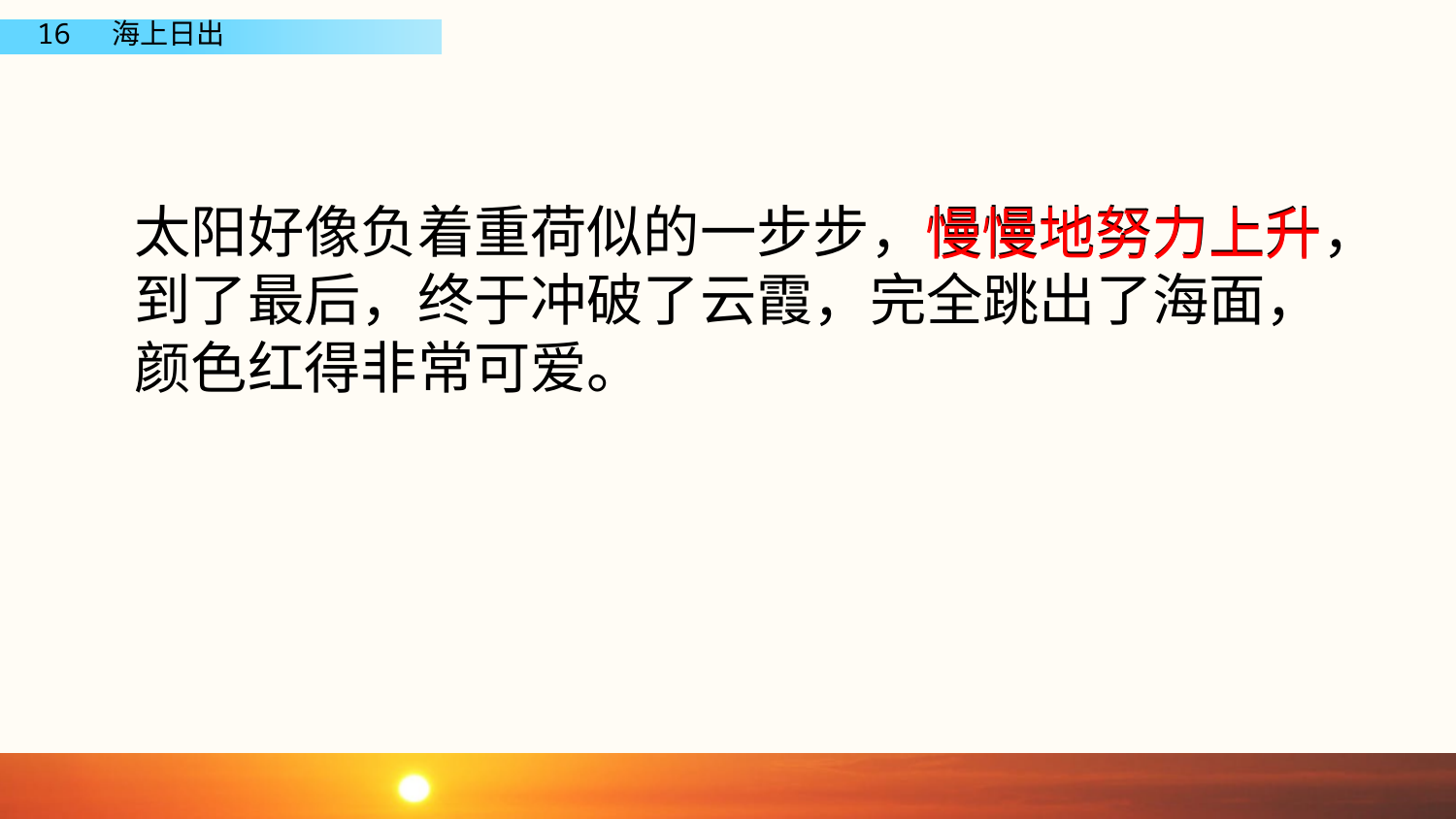

太阳好像负着重荷似的一步步，慢慢地努力上升，到了最后，终于冲破了云霞，完全跳出了海面，颜色红得非常可爱。
慢慢地努力上升